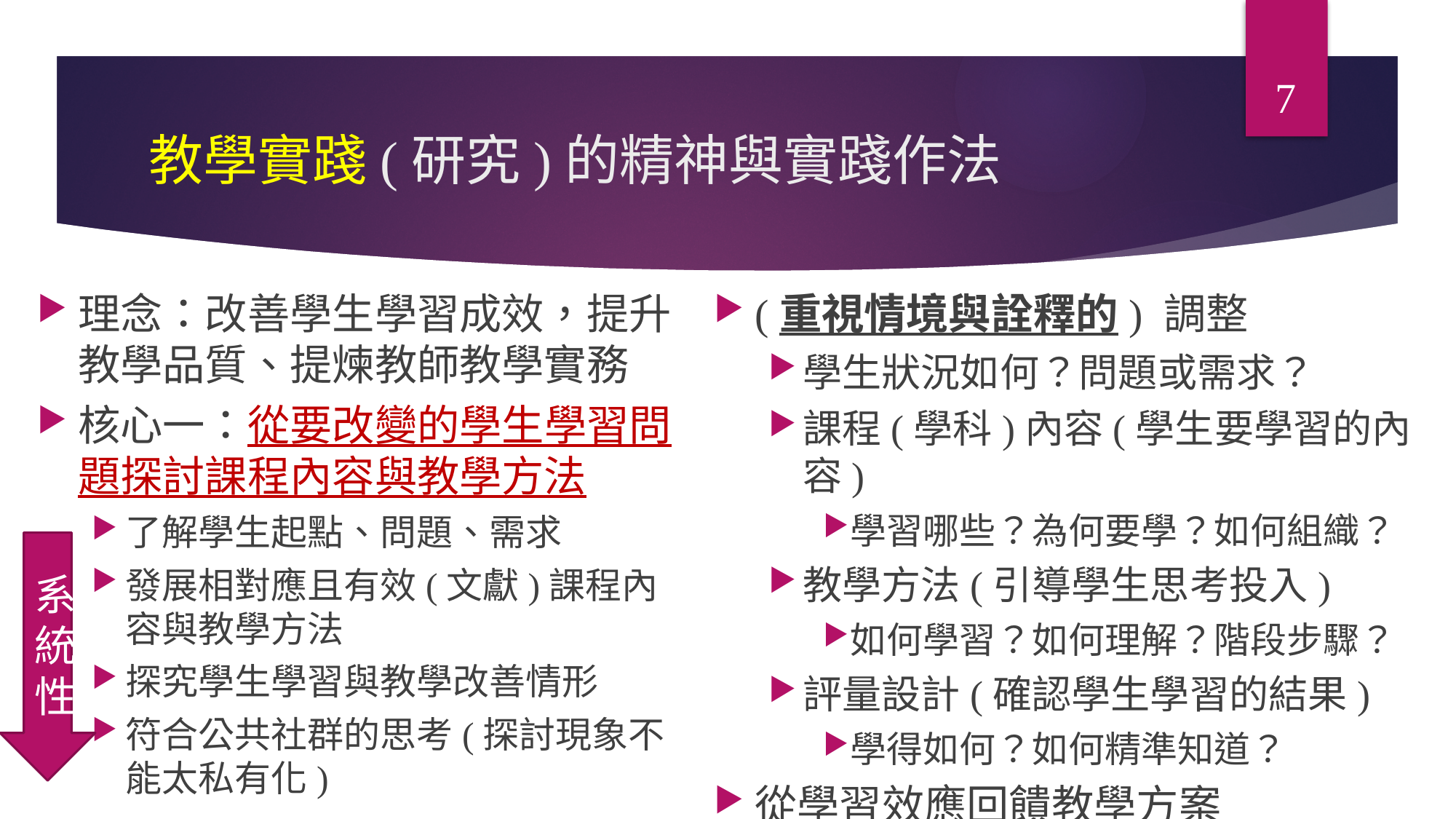

7
# 教學實踐(研究)的精神與實踐作法
理念：改善學生學習成效，提升教學品質、提煉教師教學實務
核心一：從要改變的學生學習問題探討課程內容與教學方法
了解學生起點、問題、需求
發展相對應且有效(文獻)課程內容與教學方法
探究學生學習與教學改善情形
符合公共社群的思考(探討現象不能太私有化)
(重視情境與詮釋的) 調整
學生狀況如何？問題或需求？
課程(學科)內容(學生要學習的內容)
學習哪些？為何要學？如何組織？
教學方法(引導學生思考投入)
如何學習？如何理解？階段步驟？
評量設計(確認學生學習的結果)
學得如何？如何精準知道？
從學習效應回饋教學方案
系統性